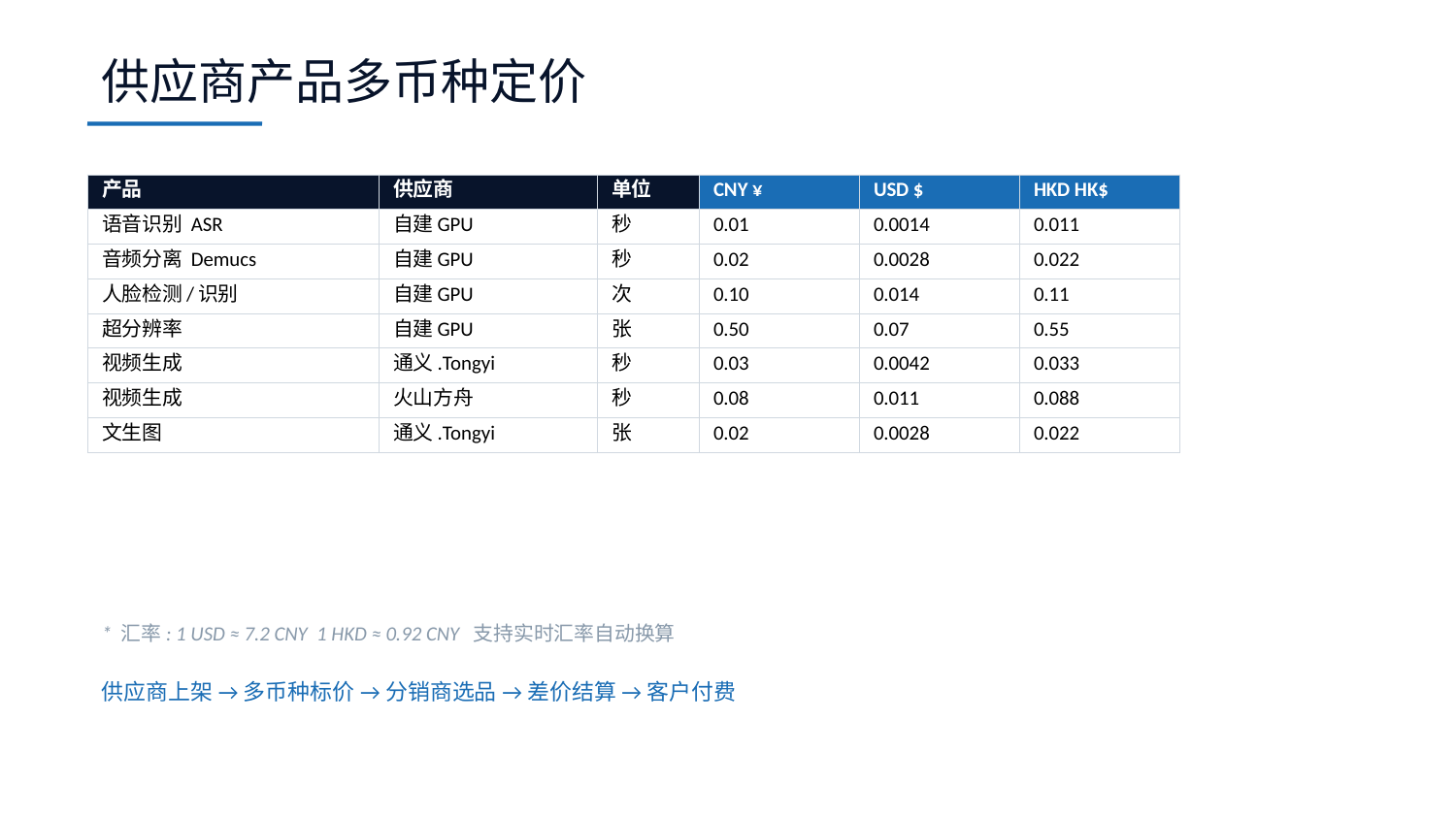

供应商产品多币种定价

| 产品 | 供应商 | 单位 | CNY ¥ | USD $ | HKD HK$ |
| --- | --- | --- | --- | --- | --- |
| 语音识别 ASR | 自建GPU | 秒 | 0.01 | 0.0014 | 0.011 |
| 音频分离 Demucs | 自建GPU | 秒 | 0.02 | 0.0028 | 0.022 |
| 人脸检测/识别 | 自建GPU | 次 | 0.10 | 0.014 | 0.11 |
| 超分辨率 | 自建GPU | 张 | 0.50 | 0.07 | 0.55 |
| 视频生成 | 通义.Tongyi | 秒 | 0.03 | 0.0042 | 0.033 |
| 视频生成 | 火山方舟 | 秒 | 0.08 | 0.011 | 0.088 |
| 文生图 | 通义.Tongyi | 张 | 0.02 | 0.0028 | 0.022 |
* 汇率: 1 USD ≈ 7.2 CNY  1 HKD ≈ 0.92 CNY  支持实时汇率自动换算
供应商上架 → 多币种标价 → 分销商选品 → 差价结算 → 客户付费